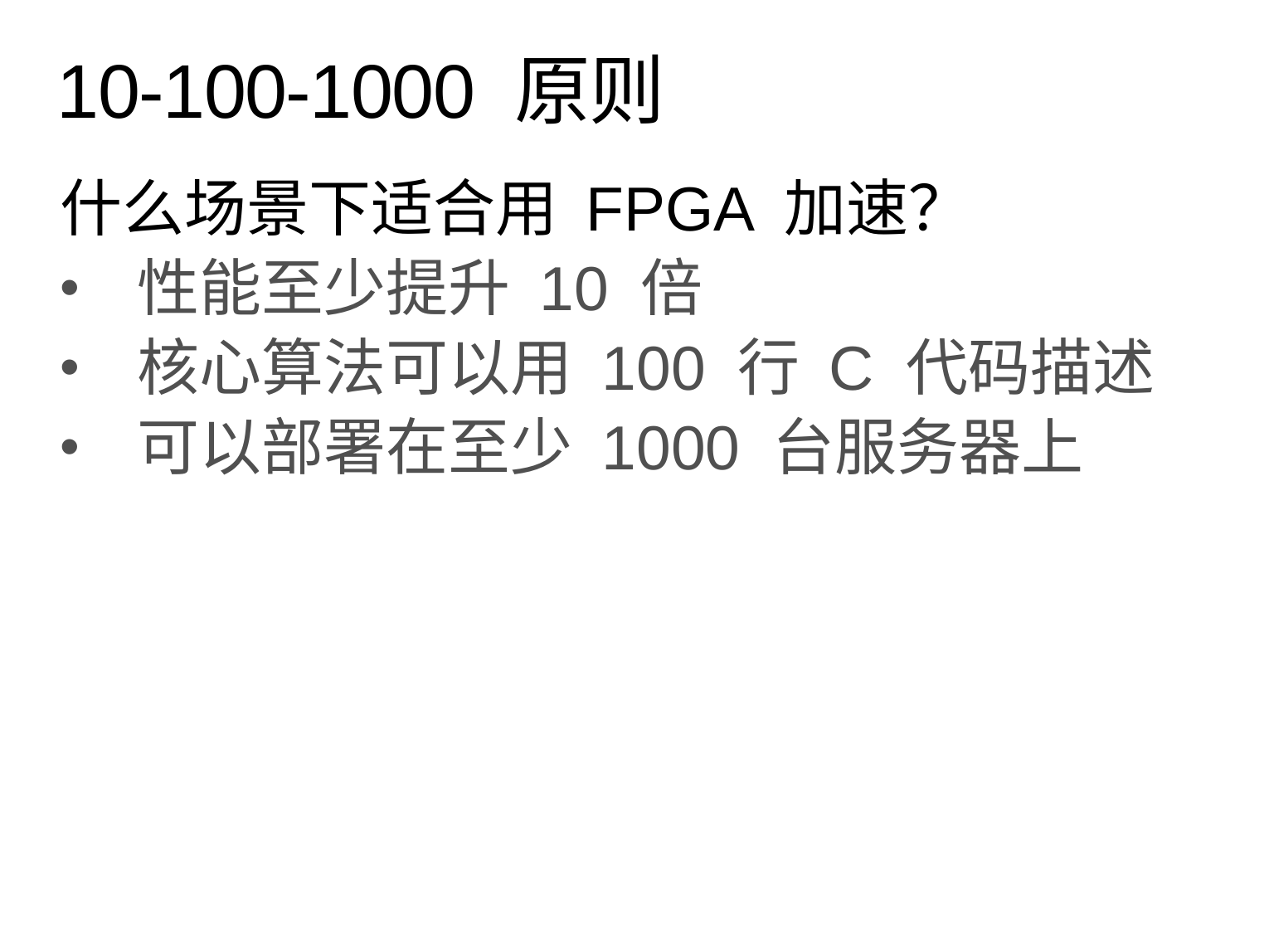

# 10-100-1000 原则
什么场景下适合用 FPGA 加速？
性能至少提升 10 倍
核心算法可以用 100 行 C 代码描述
可以部署在至少 1000 台服务器上